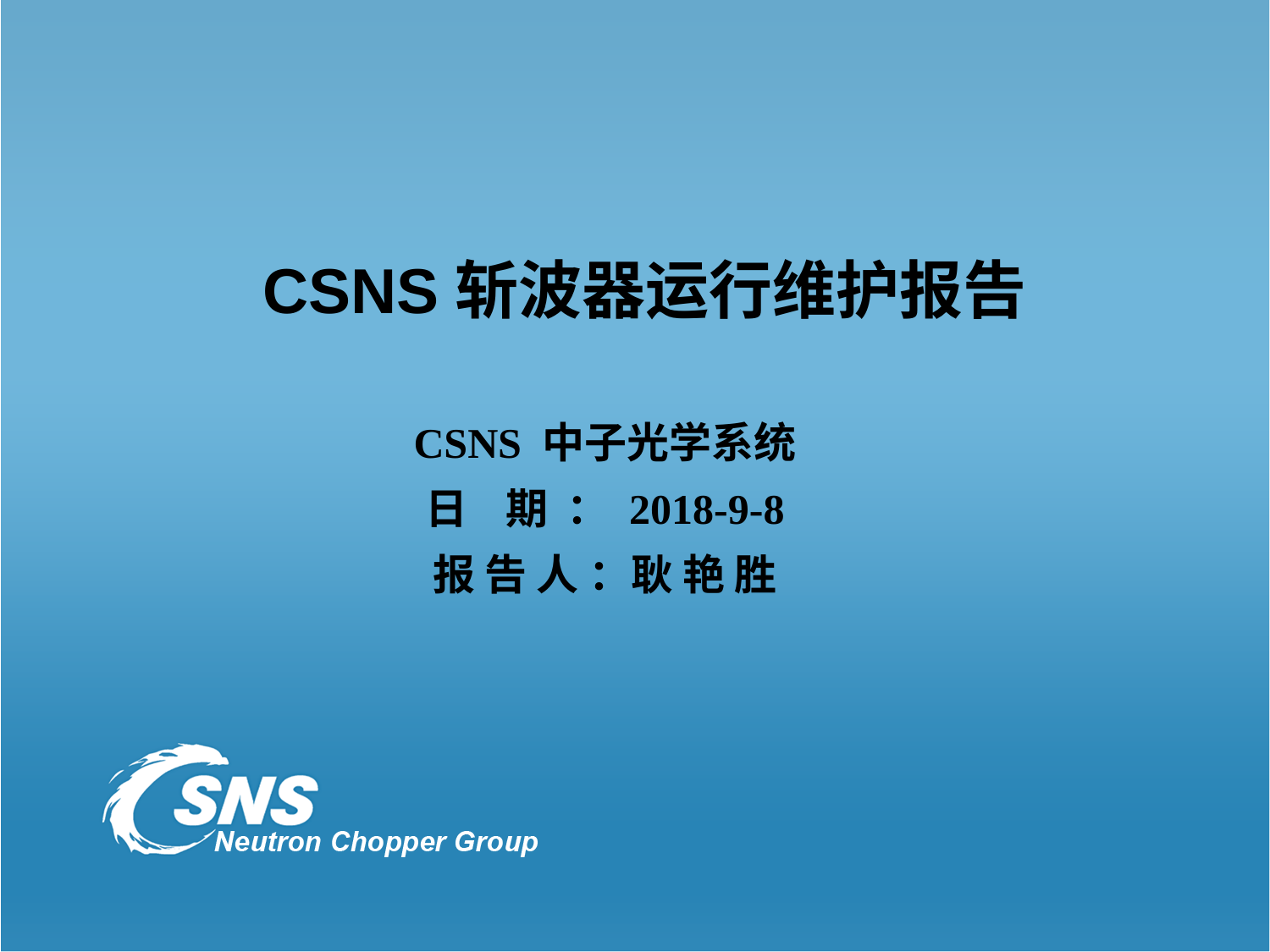

# CSNS斩波器运行维护报告

CSNS 中子光学系统
日    期  ： 2018-9-8
报 告 人 ：耿 艳 胜